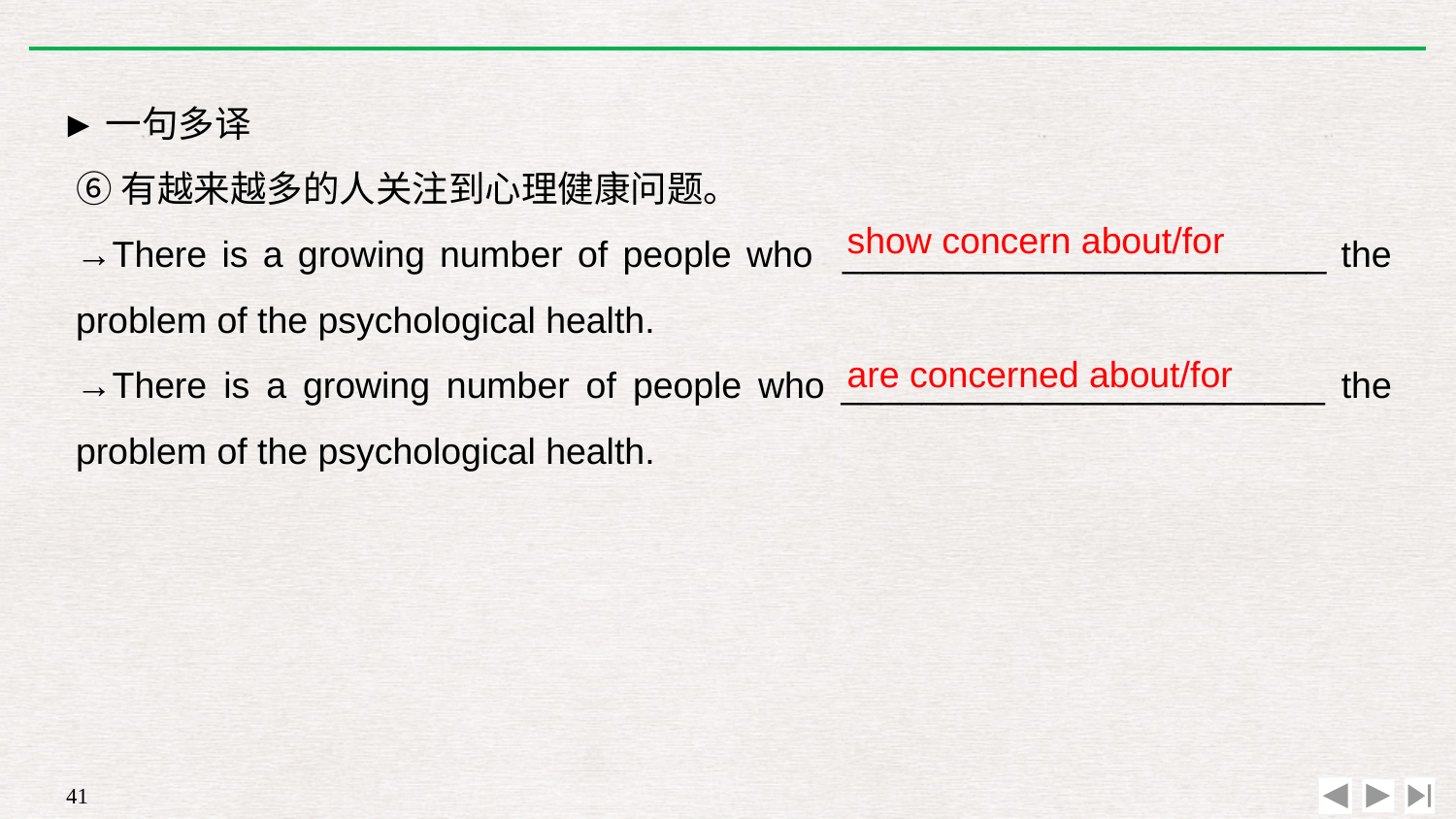

►一句多译
⑥有越来越多的人关注到心理健康问题。
→There is a growing number of people who  ________________________ the problem of the psychological health.
→There is a growing number of people who ________________________ the problem of the psychological health.
show concern about/for
are concerned about/for